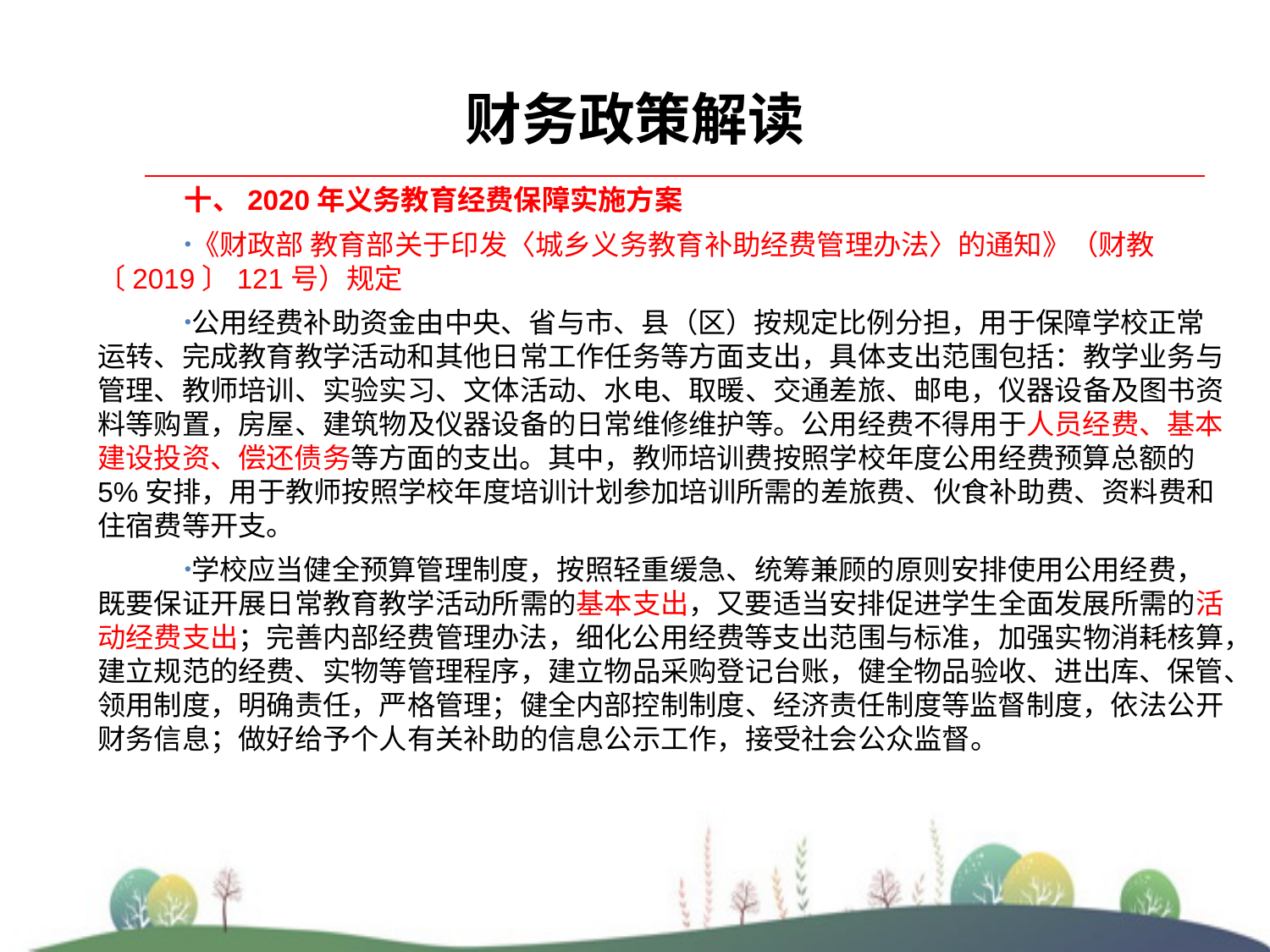

# 财务政策解读
十、2020年义务教育经费保障实施方案
《财政部 教育部关于印发〈城乡义务教育补助经费管理办法〉的通知》（财教〔2019〕121号）规定
公用经费补助资金由中央、省与市、县（区）按规定比例分担，用于保障学校正常运转、完成教育教学活动和其他日常工作任务等方面支出，具体支出范围包括：教学业务与管理、教师培训、实验实习、文体活动、水电、取暖、交通差旅、邮电，仪器设备及图书资料等购置，房屋、建筑物及仪器设备的日常维修维护等。公用经费不得用于人员经费、基本建设投资、偿还债务等方面的支出。其中，教师培训费按照学校年度公用经费预算总额的5%安排，用于教师按照学校年度培训计划参加培训所需的差旅费、伙食补助费、资料费和住宿费等开支。
学校应当健全预算管理制度，按照轻重缓急、统筹兼顾的原则安排使用公用经费，既要保证开展日常教育教学活动所需的基本支出，又要适当安排促进学生全面发展所需的活动经费支出；完善内部经费管理办法，细化公用经费等支出范围与标准，加强实物消耗核算，建立规范的经费、实物等管理程序，建立物品采购登记台账，健全物品验收、进出库、保管、领用制度，明确责任，严格管理；健全内部控制制度、经济责任制度等监督制度，依法公开财务信息；做好给予个人有关补助的信息公示工作，接受社会公众监督。